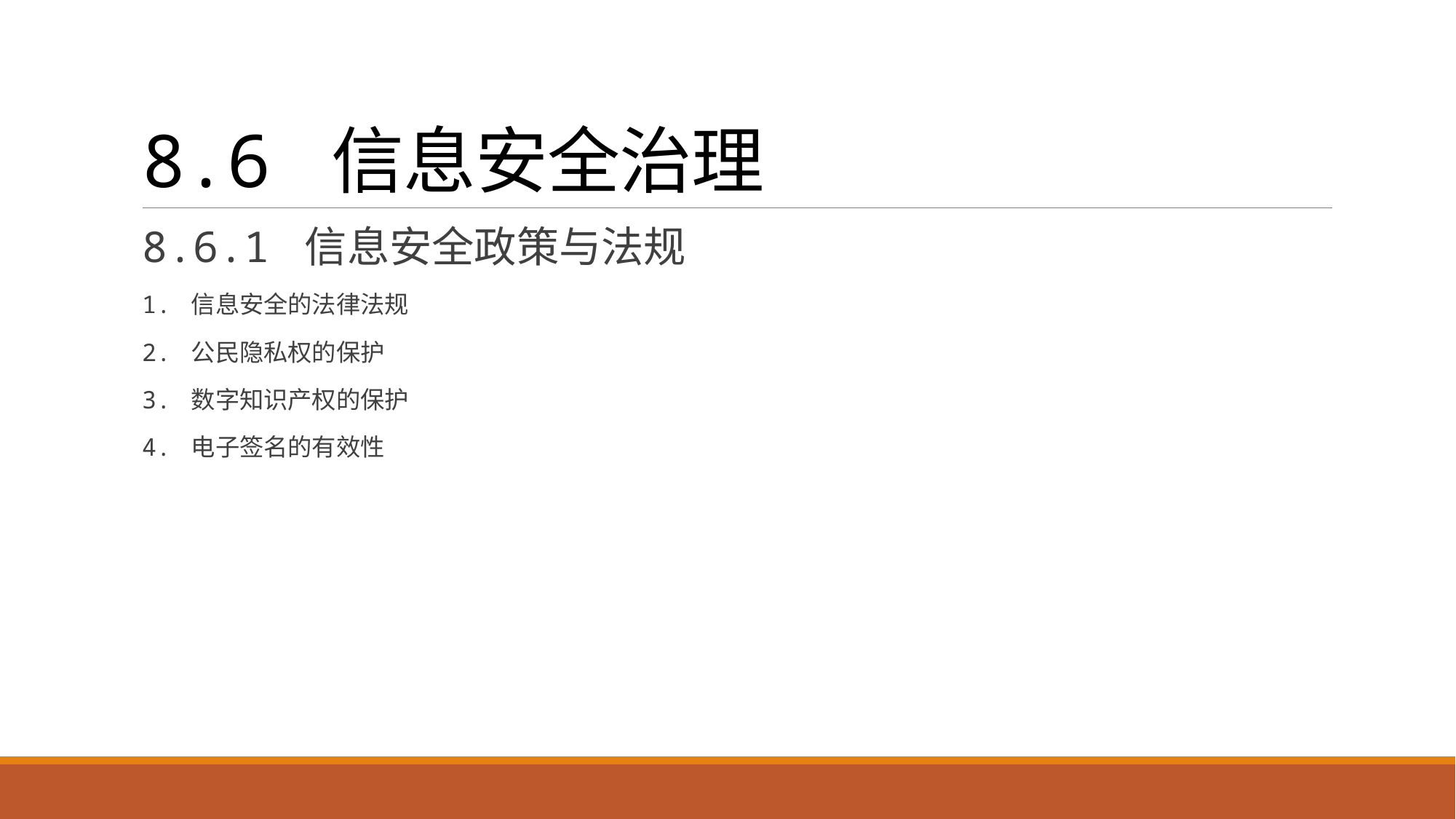

# 8.6 信息安全治理
8.6.1 信息安全政策与法规
1. 信息安全的法律法规
2. 公民隐私权的保护
3. 数字知识产权的保护
4. 电子签名的有效性